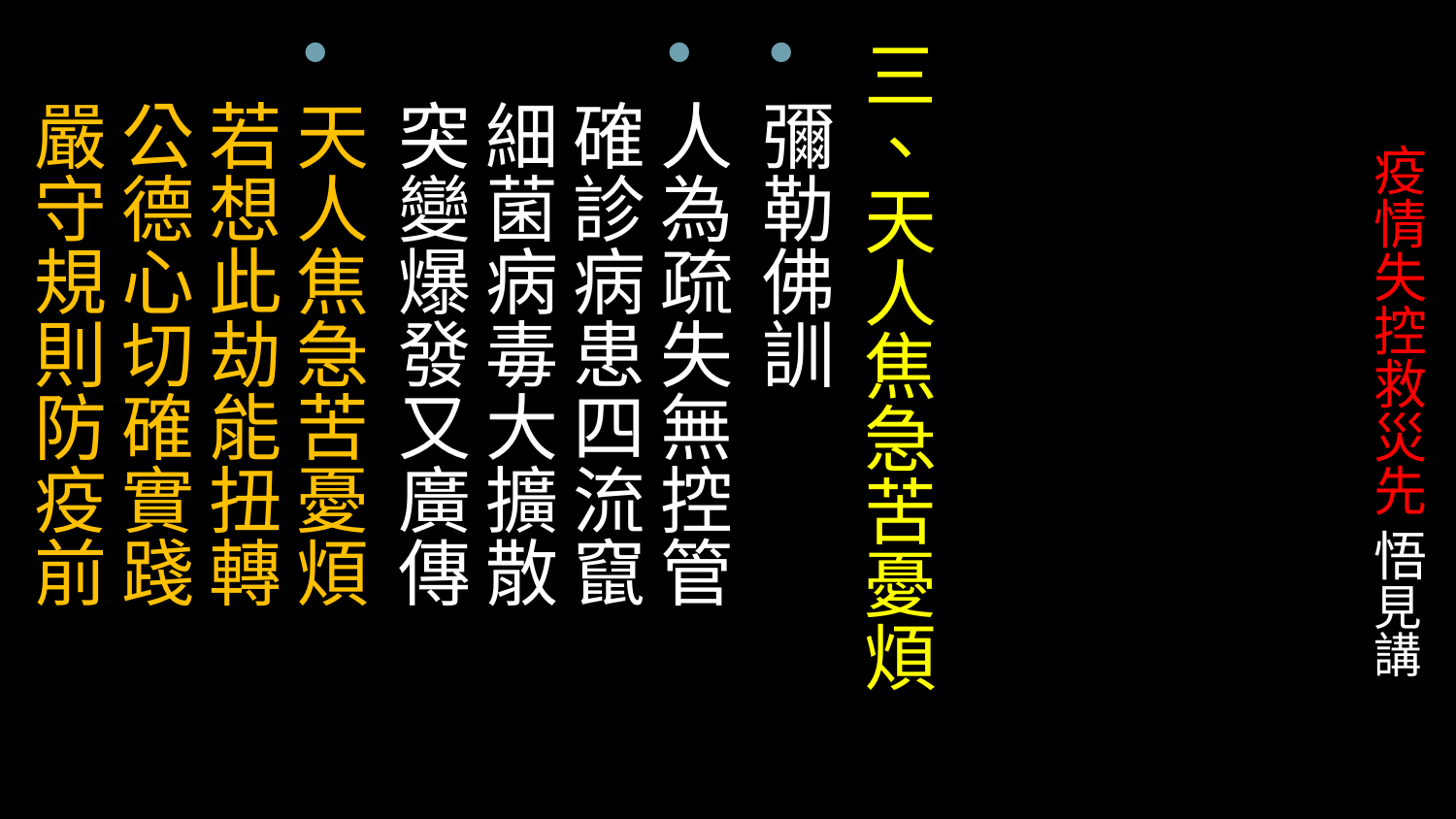

三、天人焦急苦憂煩
彌勒佛訓
人為疏失無控管         確診病患四流竄       細菌病毒大擴散         突變爆發又廣傳
天人焦急苦憂煩         若想此劫能扭轉       公德心切確實踐         嚴守規則防疫前
# 疫情失控救災先 悟見講